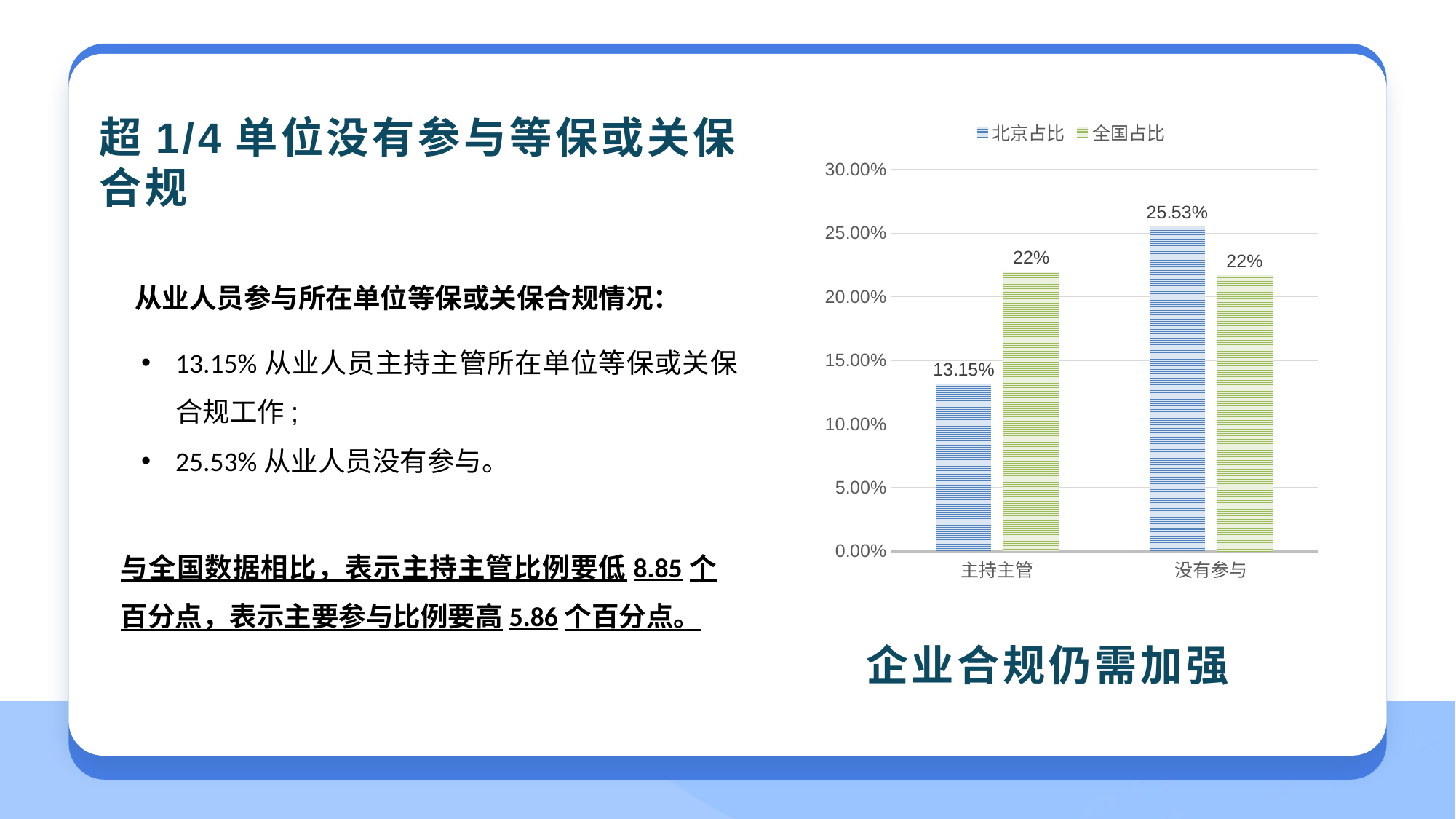

### Chart

| Category | 北京占比 | 全国占比 |
|---|---|---|
| 主持主管 | 0.1315 | 0.22 |
| 没有参与 | 0.2553 | 0.2169 |
超1/4单位没有参与等保或关保合规
从业人员参与所在单位等保或关保合规情况：
13.15%从业人员主持主管所在单位等保或关保合规工作;
25.53%从业人员没有参与。
与全国数据相比，表示主持主管比例要低8.85个百分点，表示主要参与比例要高5.86个百分点。
企业合规仍需加强